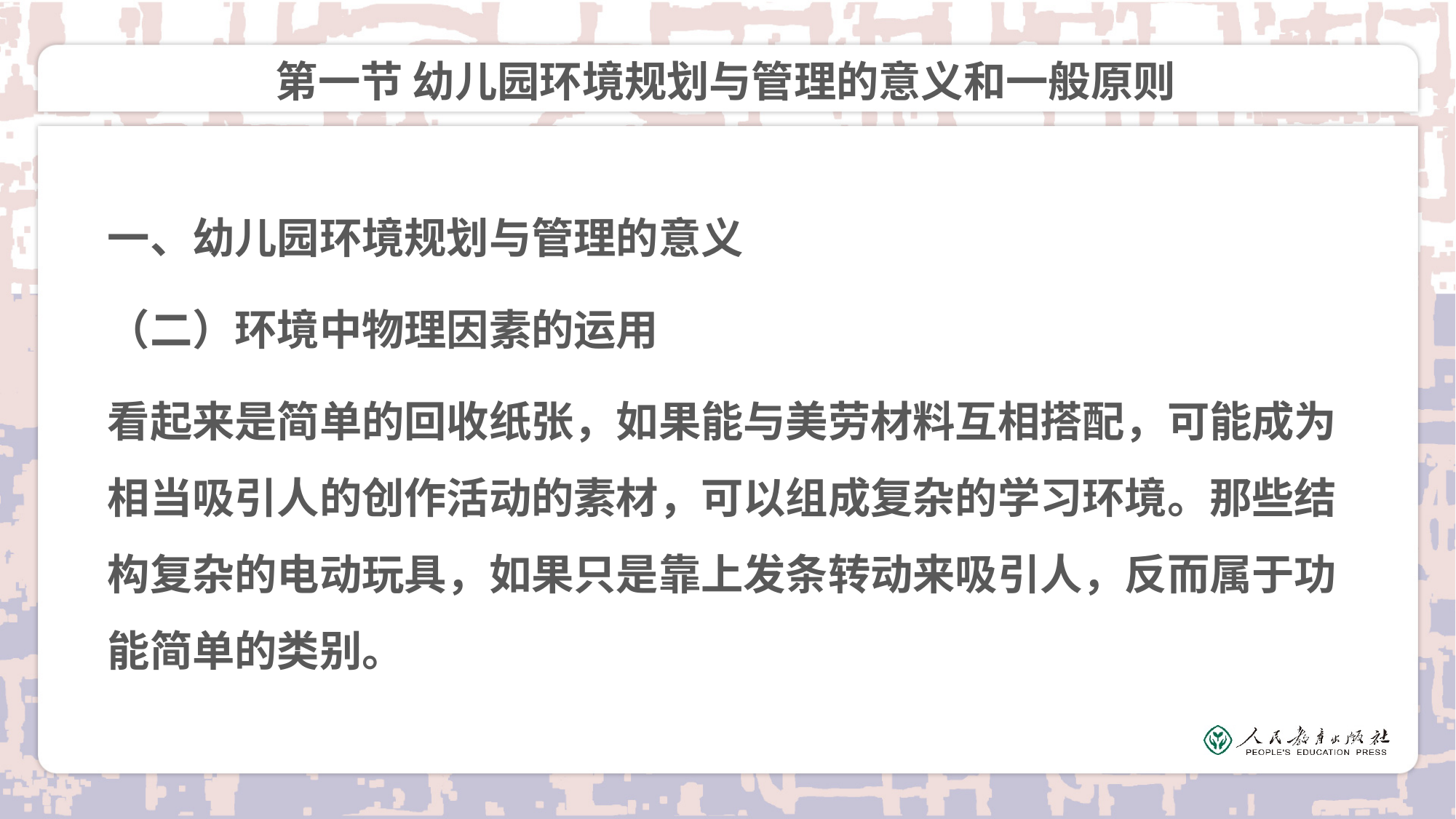

# 第一节 幼儿园环境规划与管理的意义和一般原则
一、幼儿园环境规划与管理的意义
（二）环境中物理因素的运用
看起来是简单的回收纸张，如果能与美劳材料互相搭配，可能成为相当吸引人的创作活动的素材，可以组成复杂的学习环境。那些结构复杂的电动玩具，如果只是靠上发条转动来吸引人，反而属于功能简单的类别。